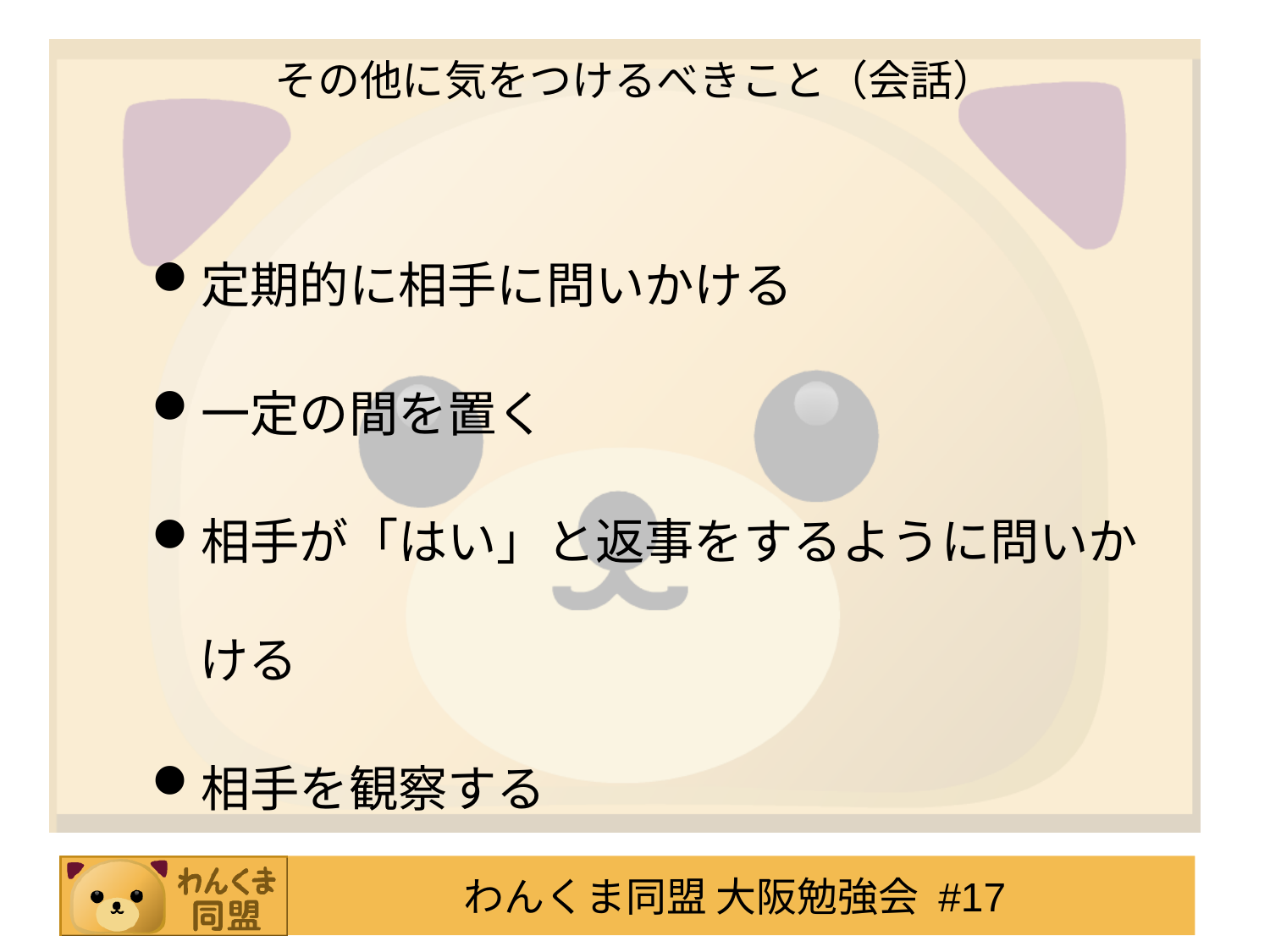

# その他に気をつけるべきこと（会話）
定期的に相手に問いかける
一定の間を置く
相手が「はい」と返事をするように問いかける
相手を観察する